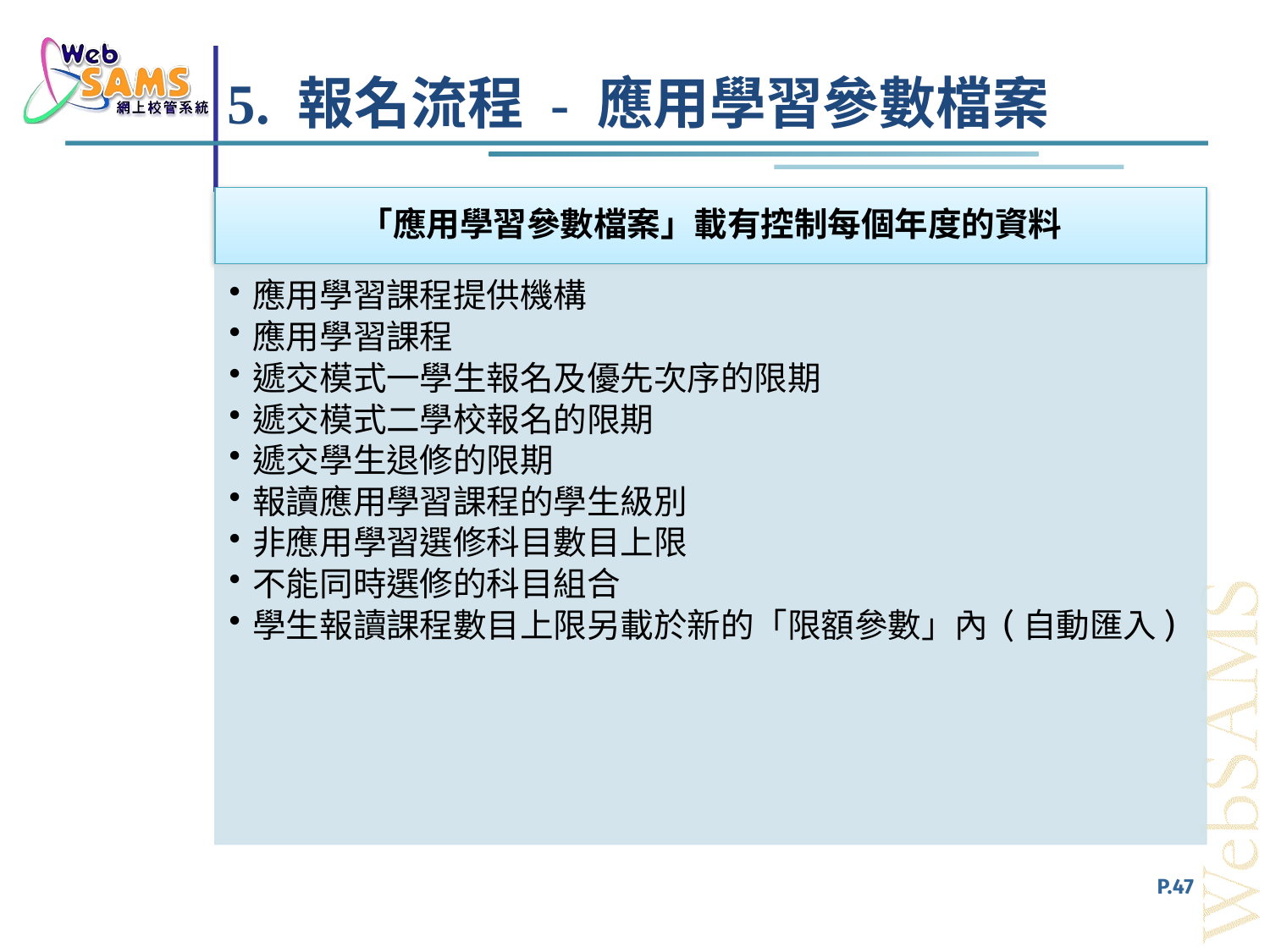

# 5. 報名流程 - 應用學習參數檔案
「應用學習參數檔案」載有控制每個年度的資料
應用學習課程提供機構
應用學習課程
遞交模式一學生報名及優先次序的限期
遞交模式二學校報名的限期
遞交學生退修的限期
報讀應用學習課程的學生級別
非應用學習選修科目數目上限
不能同時選修的科目組合
學生報讀課程數目上限另載於新的「限額參數」內 (自動匯入)
P.47